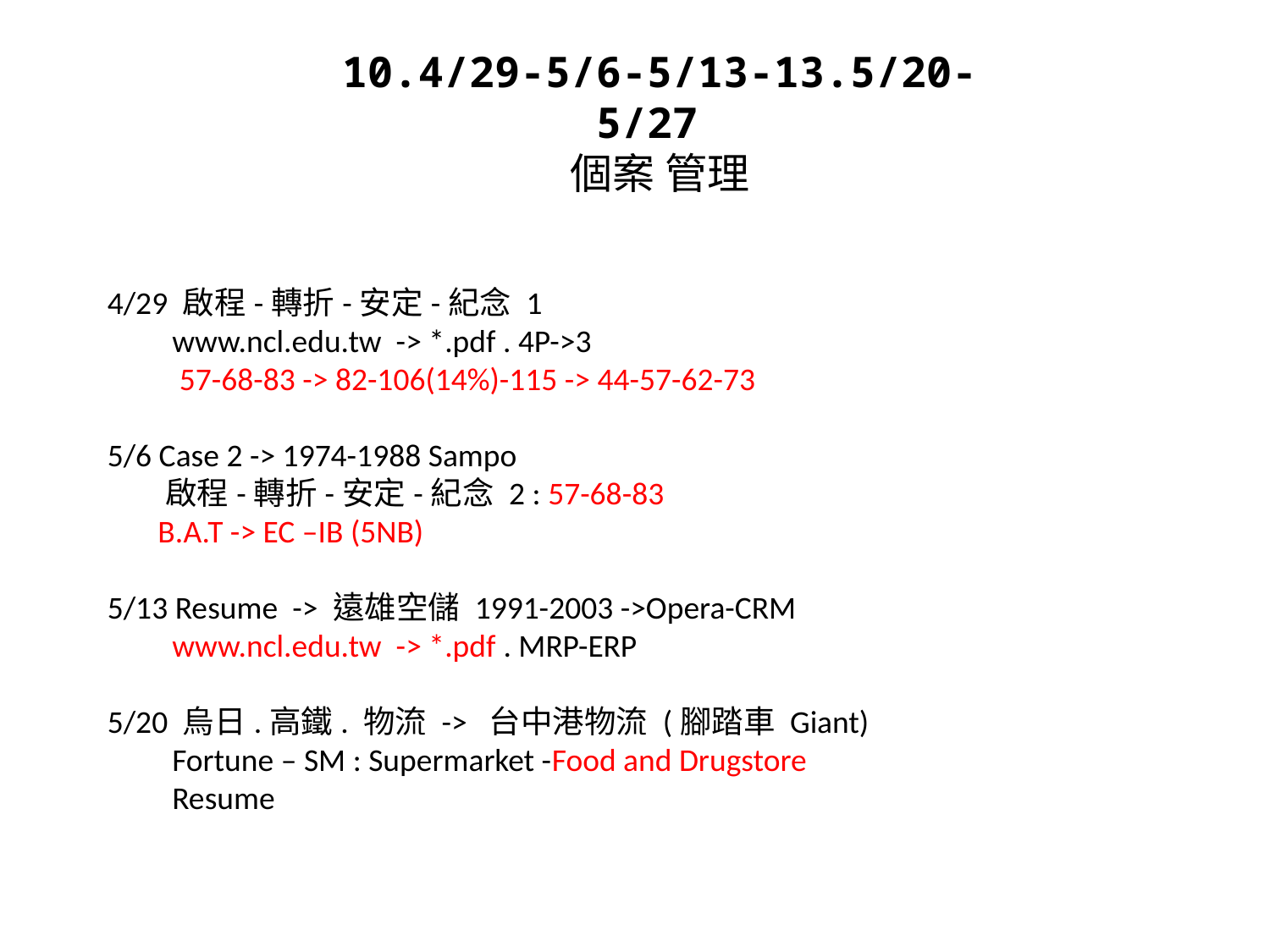

10.4/29-5/6-5/13-13.5/20-5/27
個案 管理
4/29 啟程-轉折-安定-紀念 1
         www.ncl.edu.tw  -> *.pdf . 4P->3
          57-68-83 -> 82-106(14%)-115 -> 44-57-62-73

5/6 Case 2 -> 1974-1988 Sampo
       啟程-轉折-安定-紀念 2 : 57-68-83
       B.A.T -> EC –IB (5NB)

5/13 Resume  -> 遠雄空儲 1991-2003 ->Opera-CRM
         www.ncl.edu.tw  -> *.pdf . MRP-ERP

5/20 烏日.高鐵. 物流 ->  台中港物流 (腳踏車 Giant)
         Fortune – SM : Supermarket -Food and Drugstore
         Resume